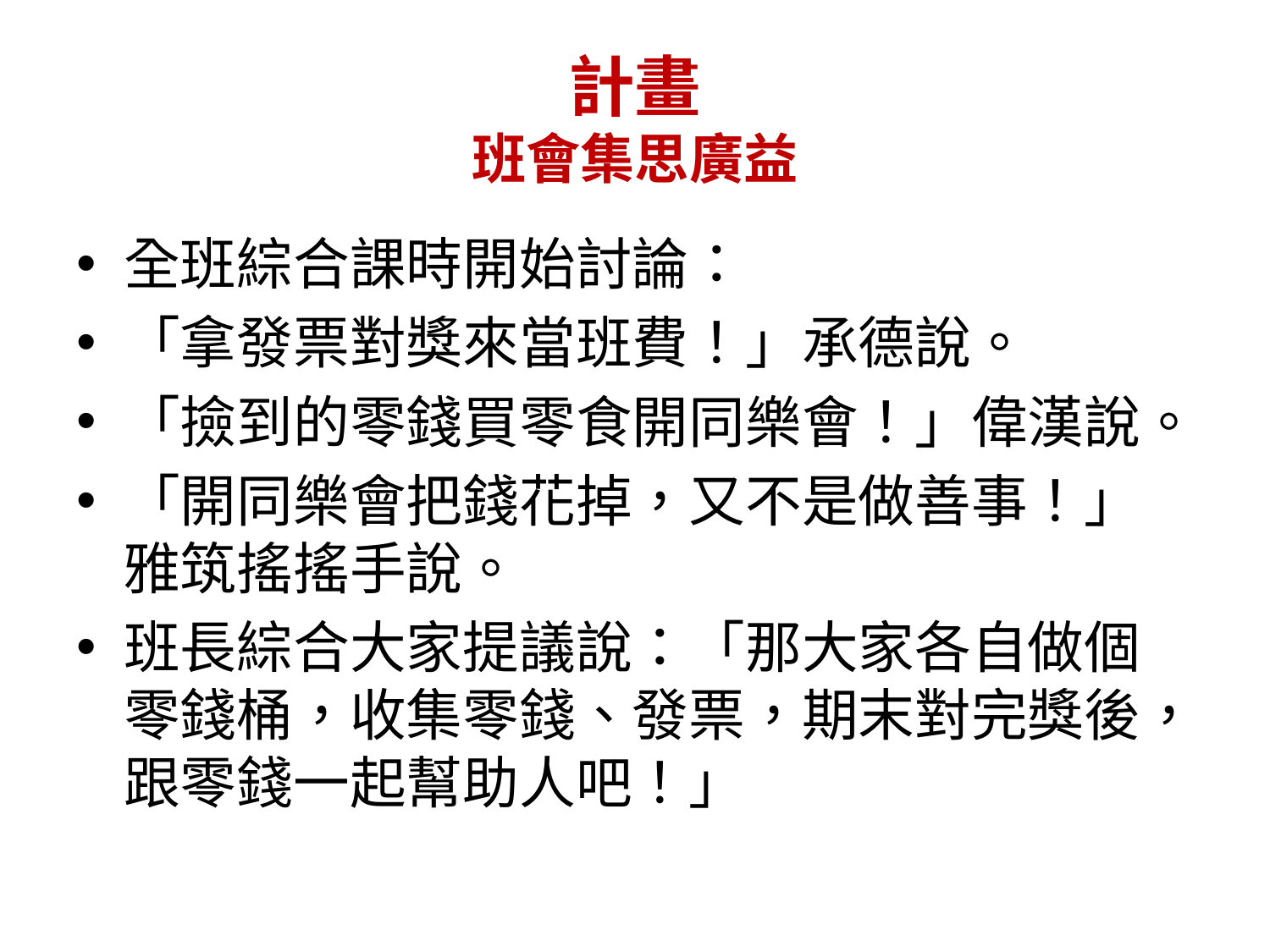

# 計畫 班會集思廣益
全班綜合課時開始討論：
「拿發票對獎來當班費！」承德說。
「撿到的零錢買零食開同樂會！」偉漢說。
「開同樂會把錢花掉，又不是做善事！」雅筑搖搖手說。
班長綜合大家提議說：「那大家各自做個零錢桶，收集零錢、發票，期末對完獎後，跟零錢一起幫助人吧！」